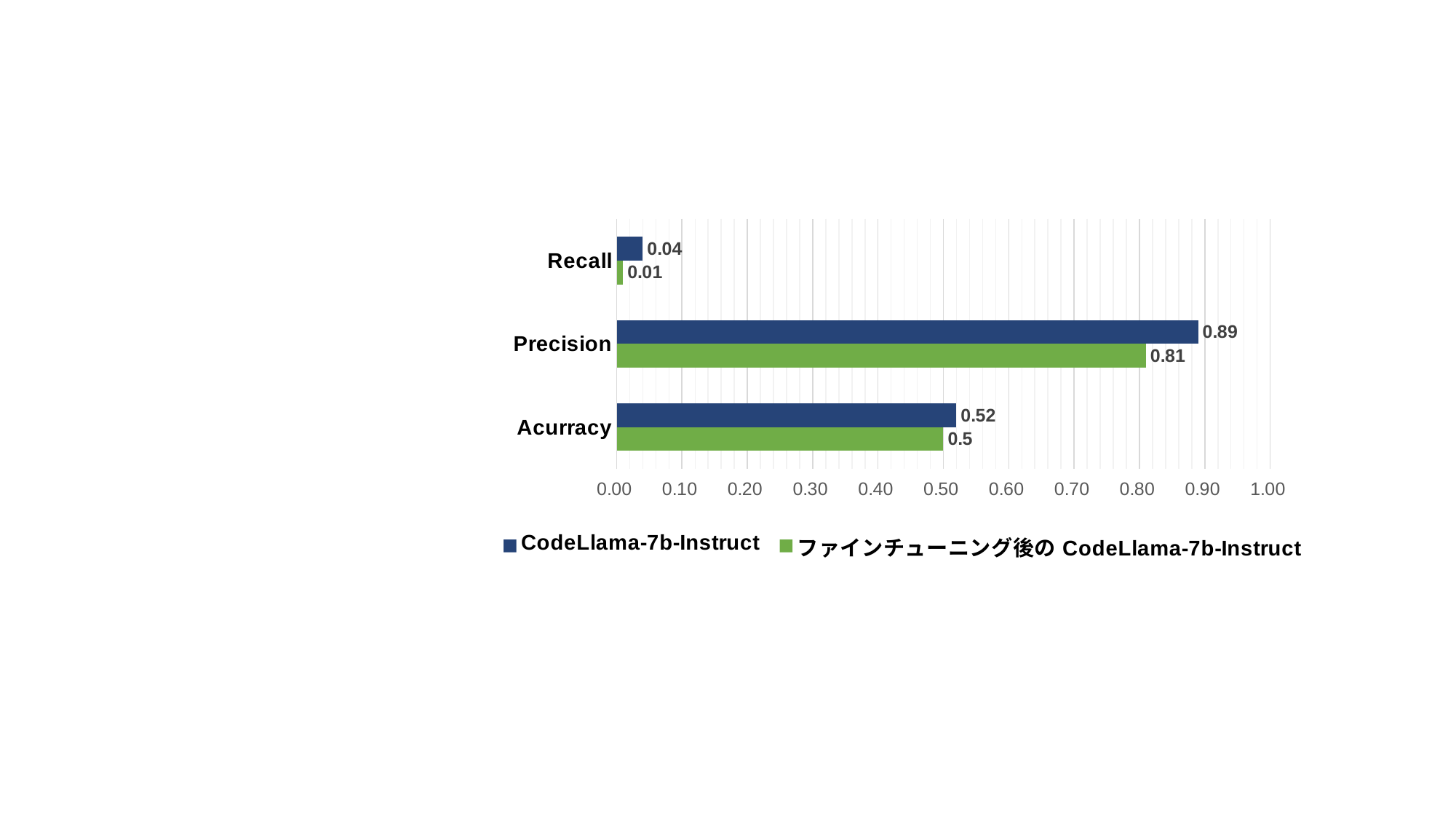

### Chart

| Category | ファインチューニング後のCodeLlama-7b-Instruct | CodeLlama-7b-Instruct |
|---|---|---|
| Acurracy | 0.5 | 0.52 |
| Precision | 0.81 | 0.89 |
| Recall | 0.01 | 0.04 |